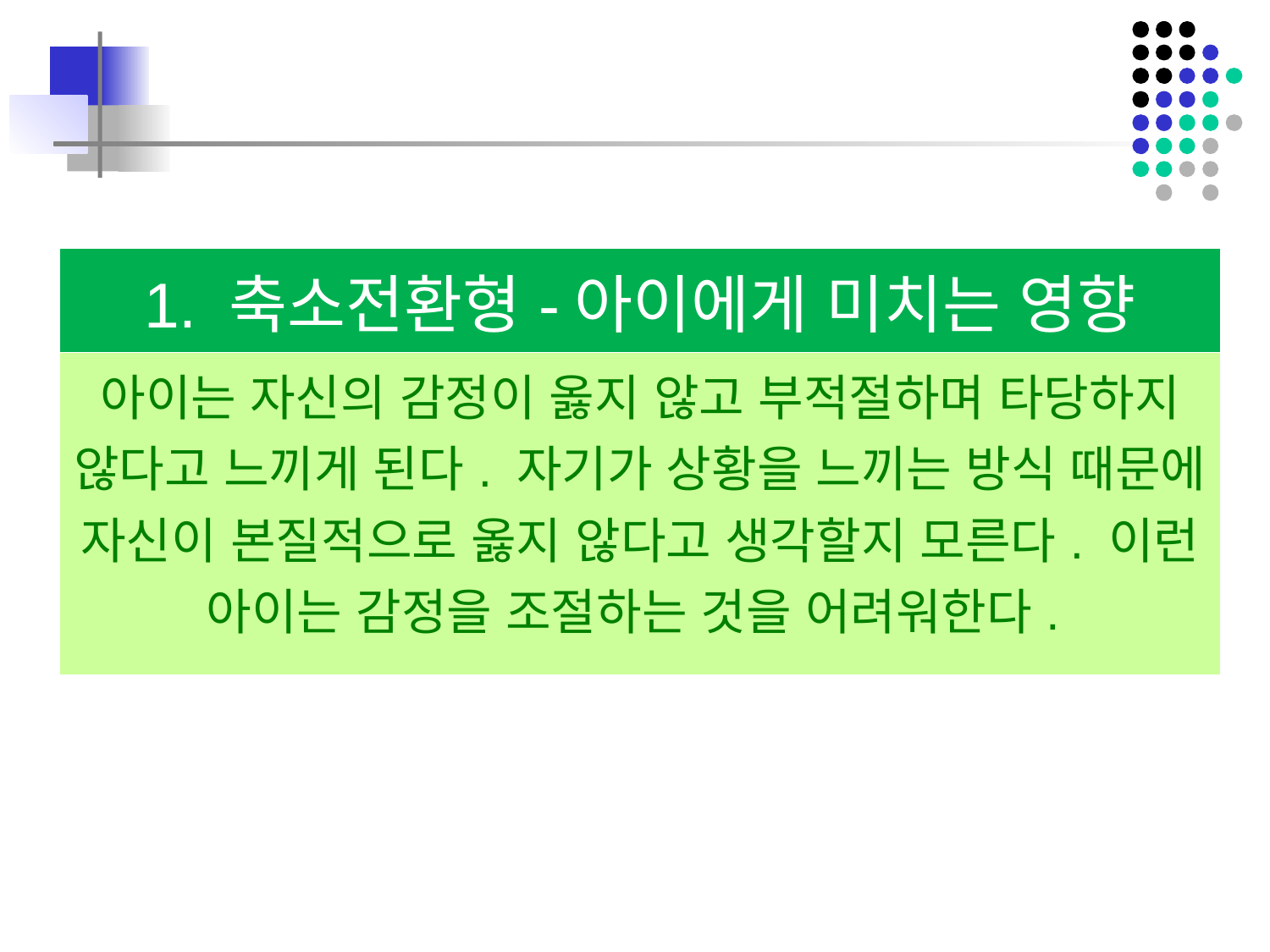

| 1. 축소전환형-아이에게 미치는 영향 |
| --- |
| 아이는 자신의 감정이 옳지 않고 부적절하며 타당하지 않다고 느끼게 된다. 자기가 상황을 느끼는 방식 때문에 자신이 본질적으로 옳지 않다고 생각할지 모른다. 이런 아이는 감정을 조절하는 것을 어려워한다. |